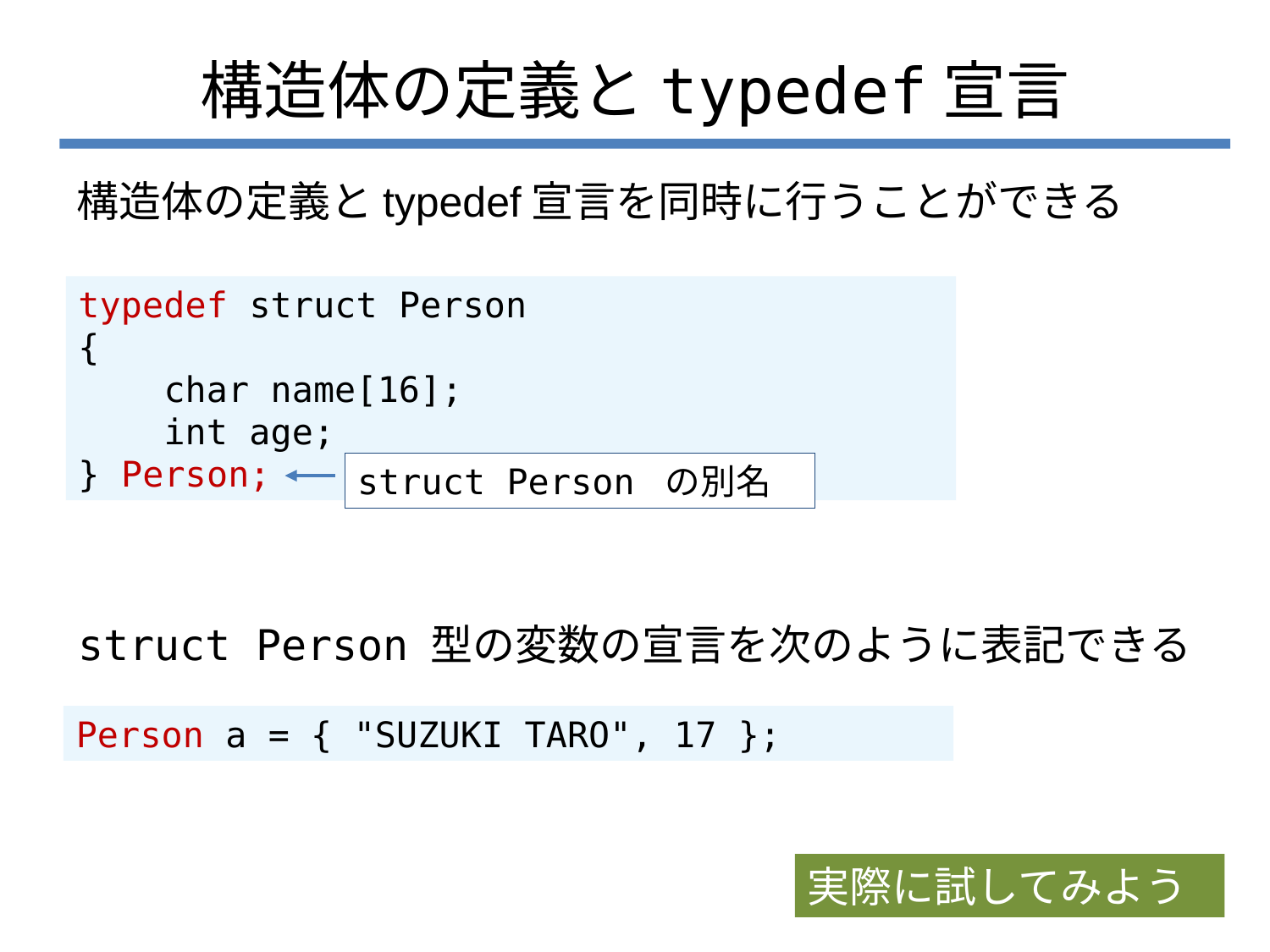

# 構造体の定義とtypedef宣言
構造体の定義とtypedef宣言を同時に行うことができる
typedef struct Person
{
    char name[16];
    int age;
} Person;
struct Person の別名
struct Person 型の変数の宣言を次のように表記できる
Person a = { "SUZUKI TARO", 17 };
実際に試してみよう